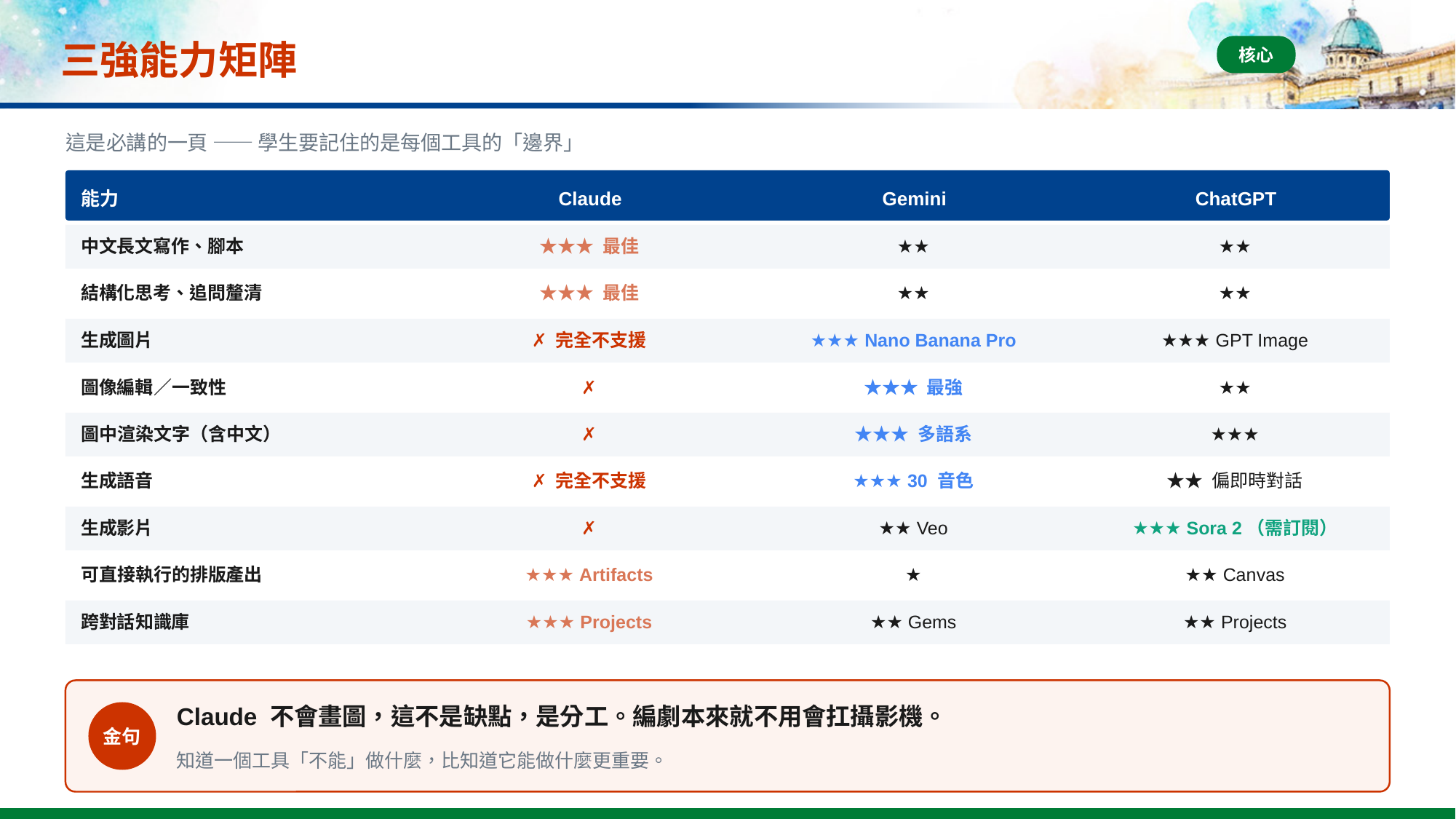

# 三強能力矩陣
核心
這是必講的一頁 —— 學生要記住的是每個工具的「邊界」

能力
Claude
Gemini
ChatGPT

中文長文寫作、腳本
★★★ 最佳
★★
★★
結構化思考、追問釐清
★★★ 最佳
★★
★★

生成圖片
✗ 完全不支援
★★★ Nano Banana Pro
★★★ GPT Image
圖像編輯／一致性
✗
★★★ 最強
★★

圖中渲染文字（含中文）
✗
★★★ 多語系
★★★
生成語音
✗ 完全不支援
★★★ 30 音色
★★ 偏即時對話

生成影片
✗
★★ Veo
★★★ Sora 2（需訂閱）
可直接執行的排版產出
★★★ Artifacts
★
★★ Canvas

跨對話知識庫
★★★ Projects
★★ Gems
★★ Projects

Claude 不會畫圖，這不是缺點，是分工。編劇本來就不用會扛攝影機。
金句
知道一個工具「不能」做什麼，比知道它能做什麼更重要。